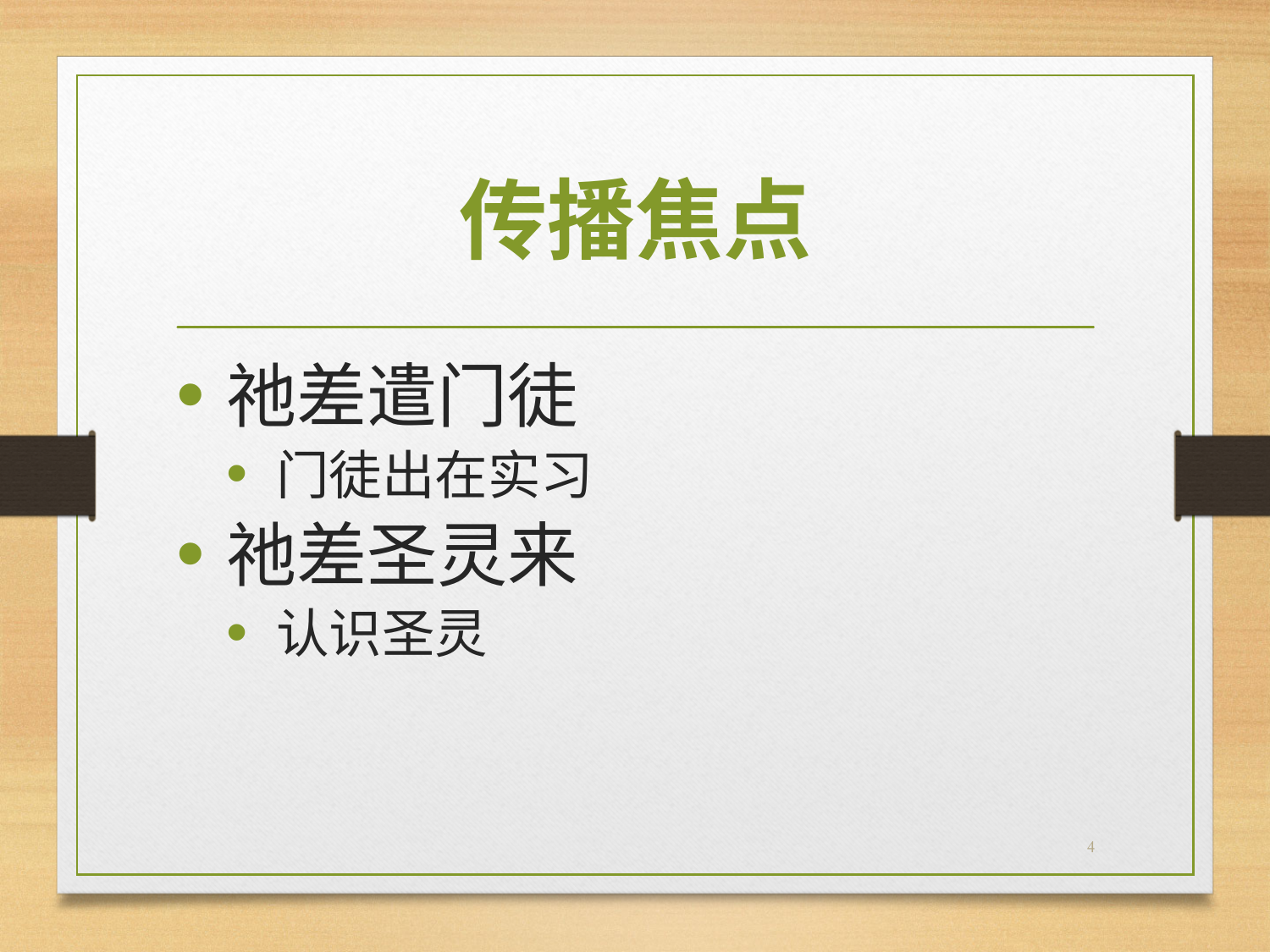

# 传播焦点
祂差遣门徒
门徒出在实习
祂差圣灵来
认识圣灵

4